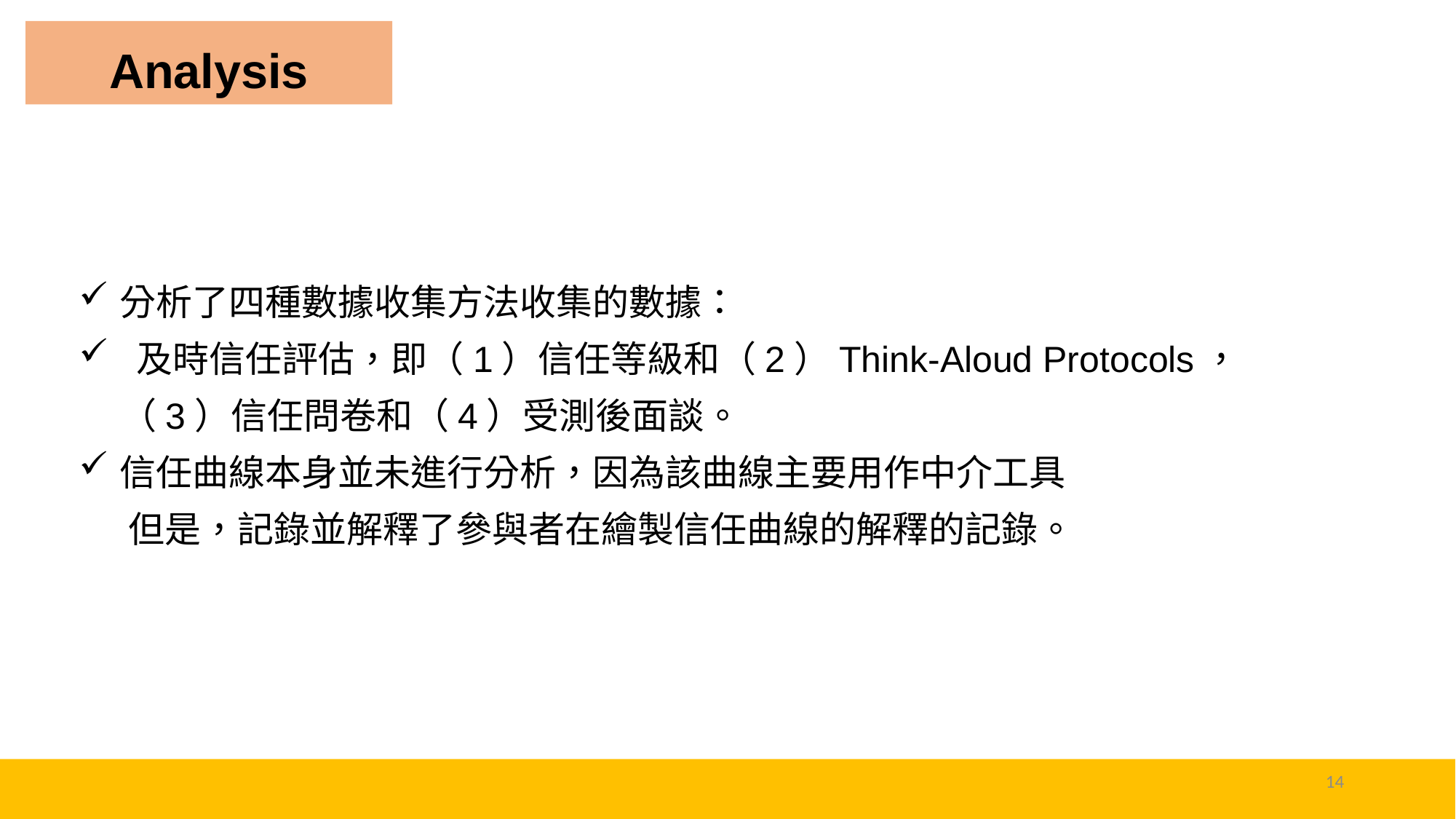

# Analysis
分析了四種數據收集方法收集的數據：
 及時信任評估，即（1）信任等級和（2）Think-Aloud Protocols，
    （3）信任問卷和（4）受測後面談。
信任曲線本身並未進行分析，因為該曲線主要用作中介工具
     但是，記錄並解釋了參與者在繪製信任曲線的解釋的記錄。

14